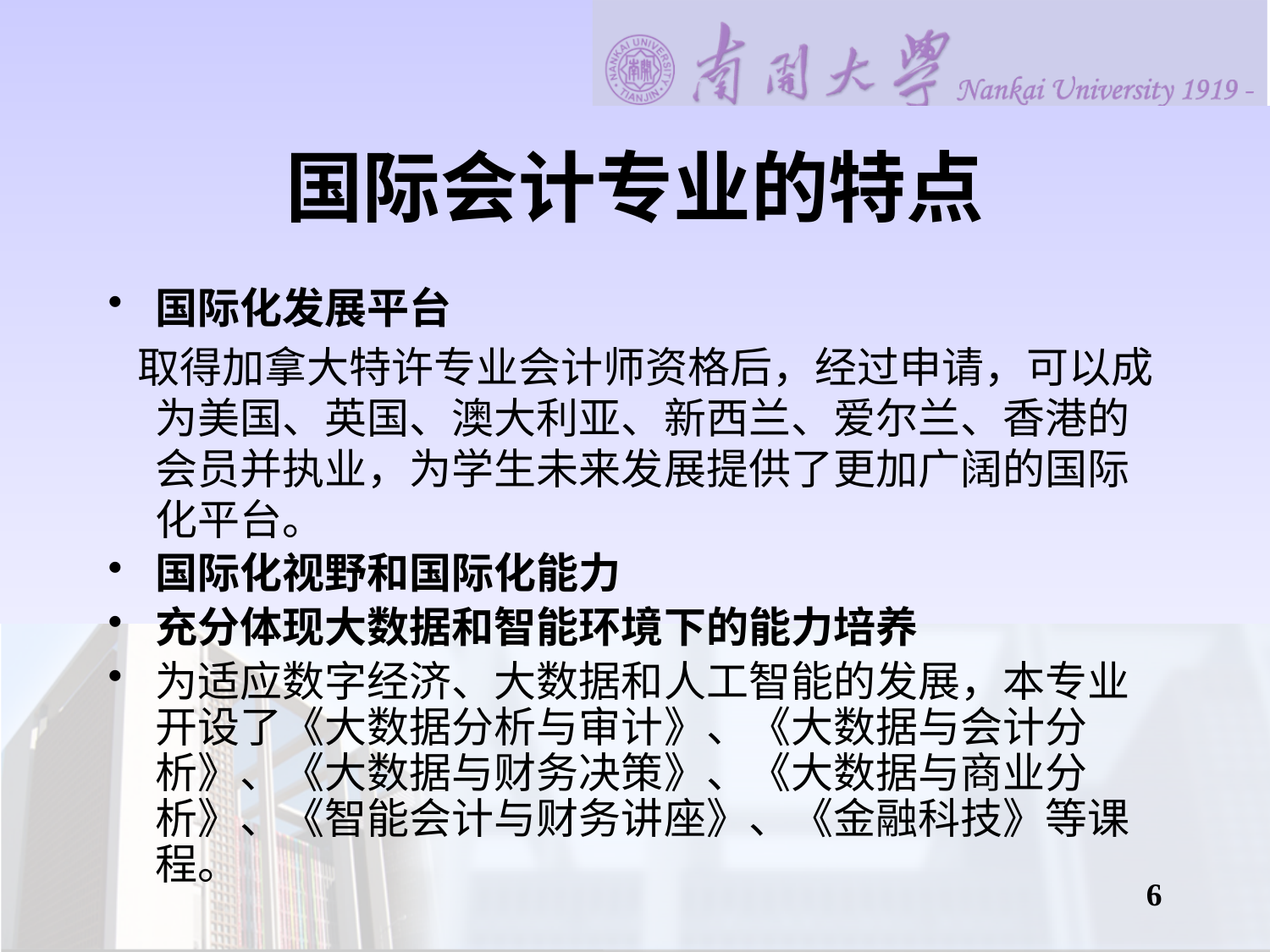

# 国际会计专业的特点
国际化发展平台
  取得加拿大特许专业会计师资格后，经过申请，可以成为美国、英国、澳大利亚、新西兰、爱尔兰、香港的会员并执业，为学生未来发展提供了更加广阔的国际化平台。
国际化视野和国际化能力
充分体现大数据和智能环境下的能力培养
为适应数字经济、大数据和人工智能的发展，本专业开设了《大数据分析与审计》、《大数据与会计分析》、《大数据与财务决策》、《大数据与商业分析》、《智能会计与财务讲座》、《金融科技》等课程。
6